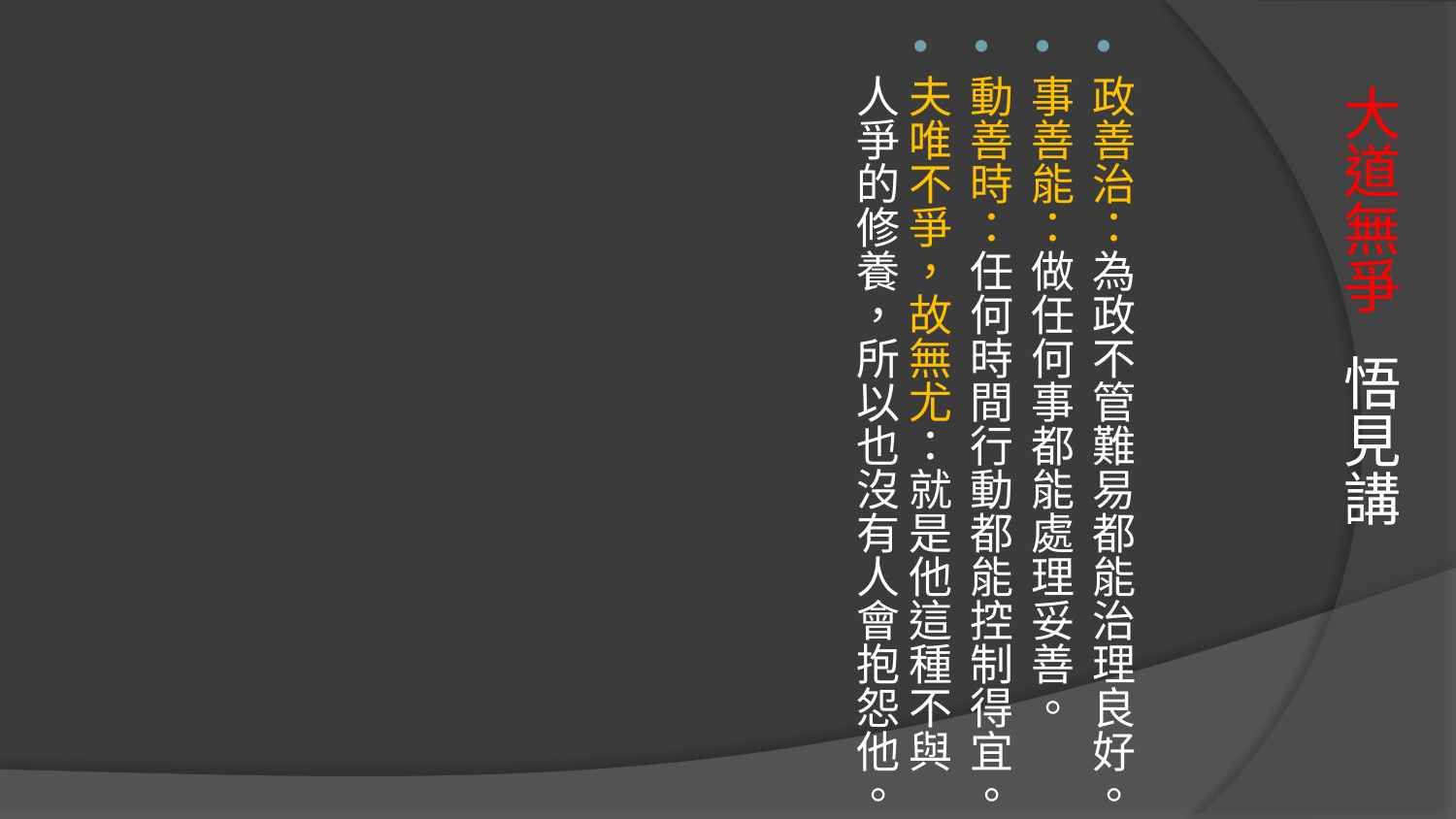

政善治：為政不管難易都能治理良好。
事善能：做任何事都能處理妥善。
動善時：任何時間行動都能控制得宜。
夫唯不爭，故無尤：就是他這種不與人爭的修養，所以也沒有人會抱怨他。

# 大道無爭   悟見講